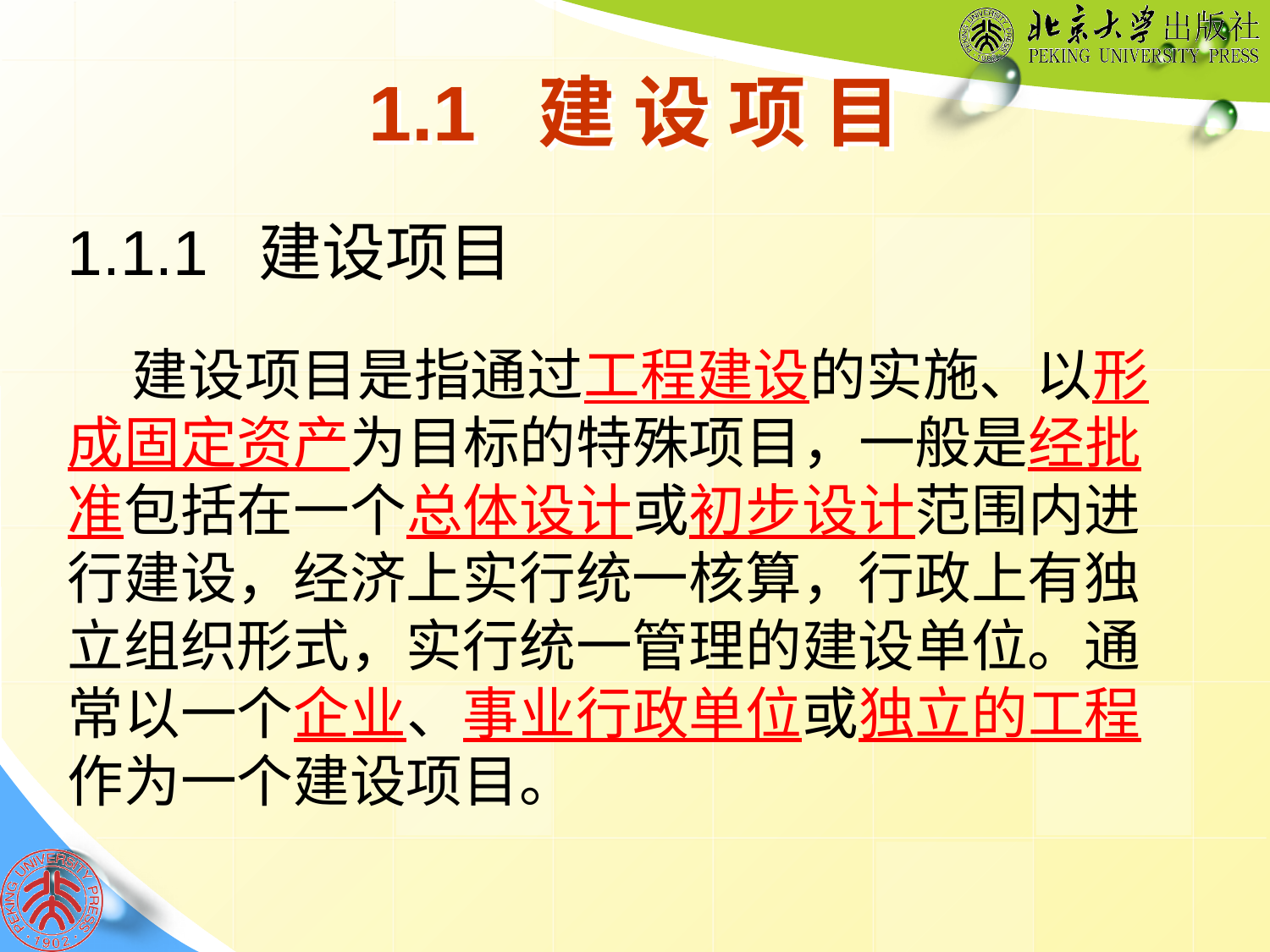

# 1.1  建 设 项 目
1.1.1  建设项目

    建设项目是指通过工程建设的实施、以形成固定资产为目标的特殊项目，一般是经批准包括在一个总体设计或初步设计范围内进行建设，经济上实行统一核算，行政上有独立组织形式，实行统一管理的建设单位。通常以一个企业、事业行政单位或独立的工程作为一个建设项目。